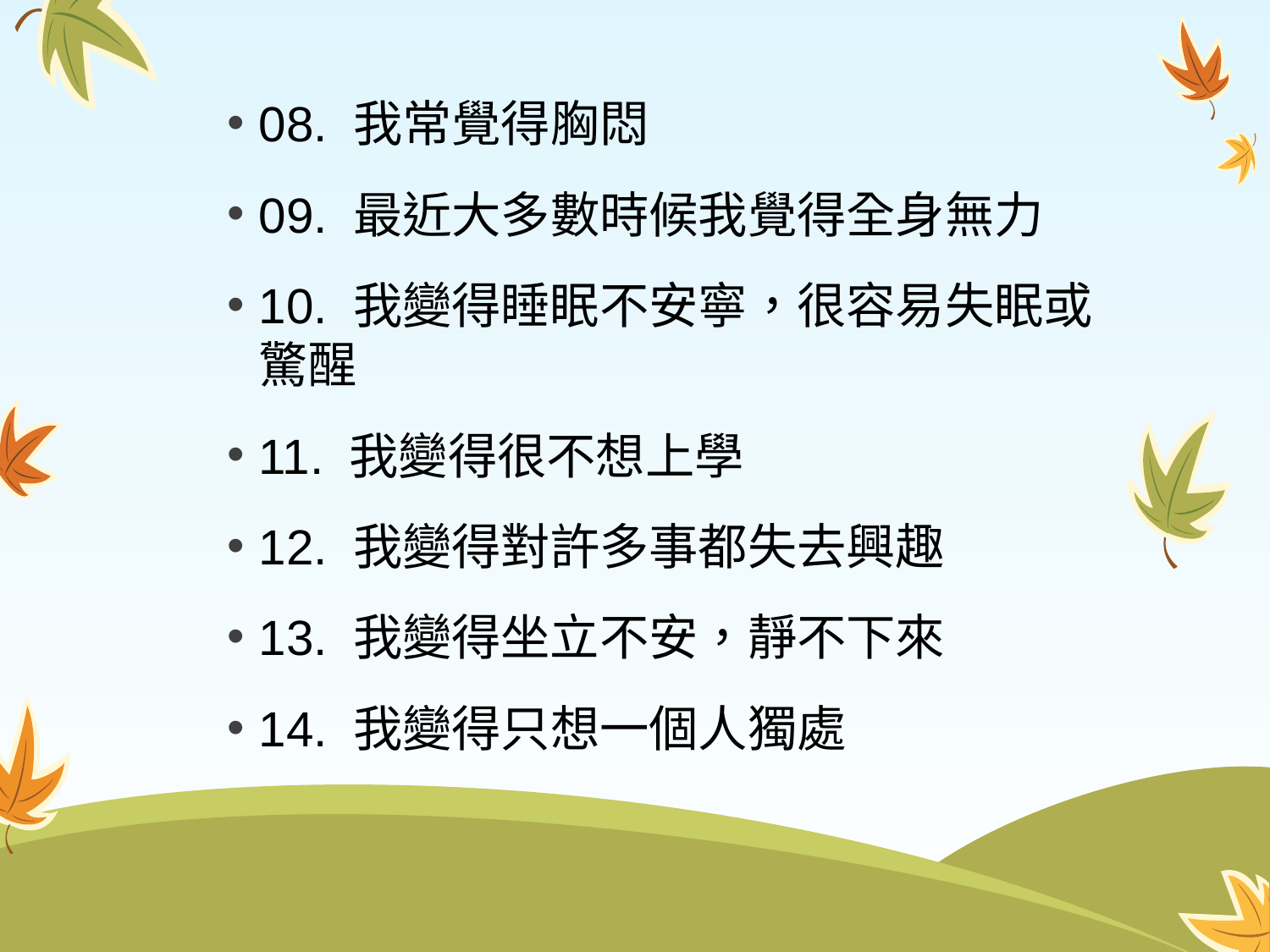

08. 我常覺得胸悶
09. 最近大多數時候我覺得全身無力
10. 我變得睡眠不安寧，很容易失眠或 驚醒
11. 我變得很不想上學
12. 我變得對許多事都失去興趣
13. 我變得坐立不安，靜不下來
14. 我變得只想一個人獨處